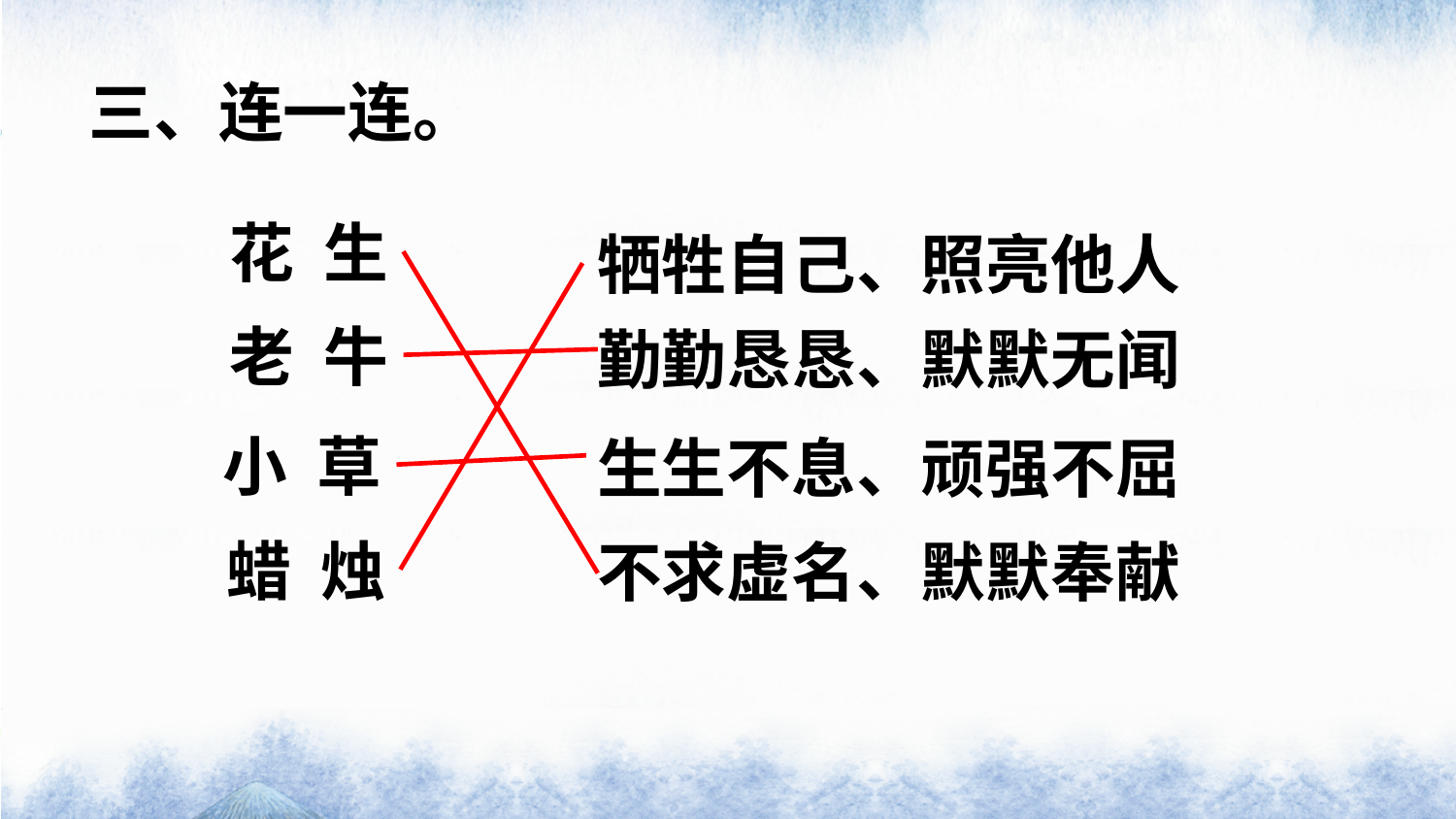

三、连一连。
花  生
牺牲自己、照亮他人
老  牛
勤勤恳恳、默默无闻
小  草
生生不息、顽强不屈
蜡  烛
不求虚名、默默奉献